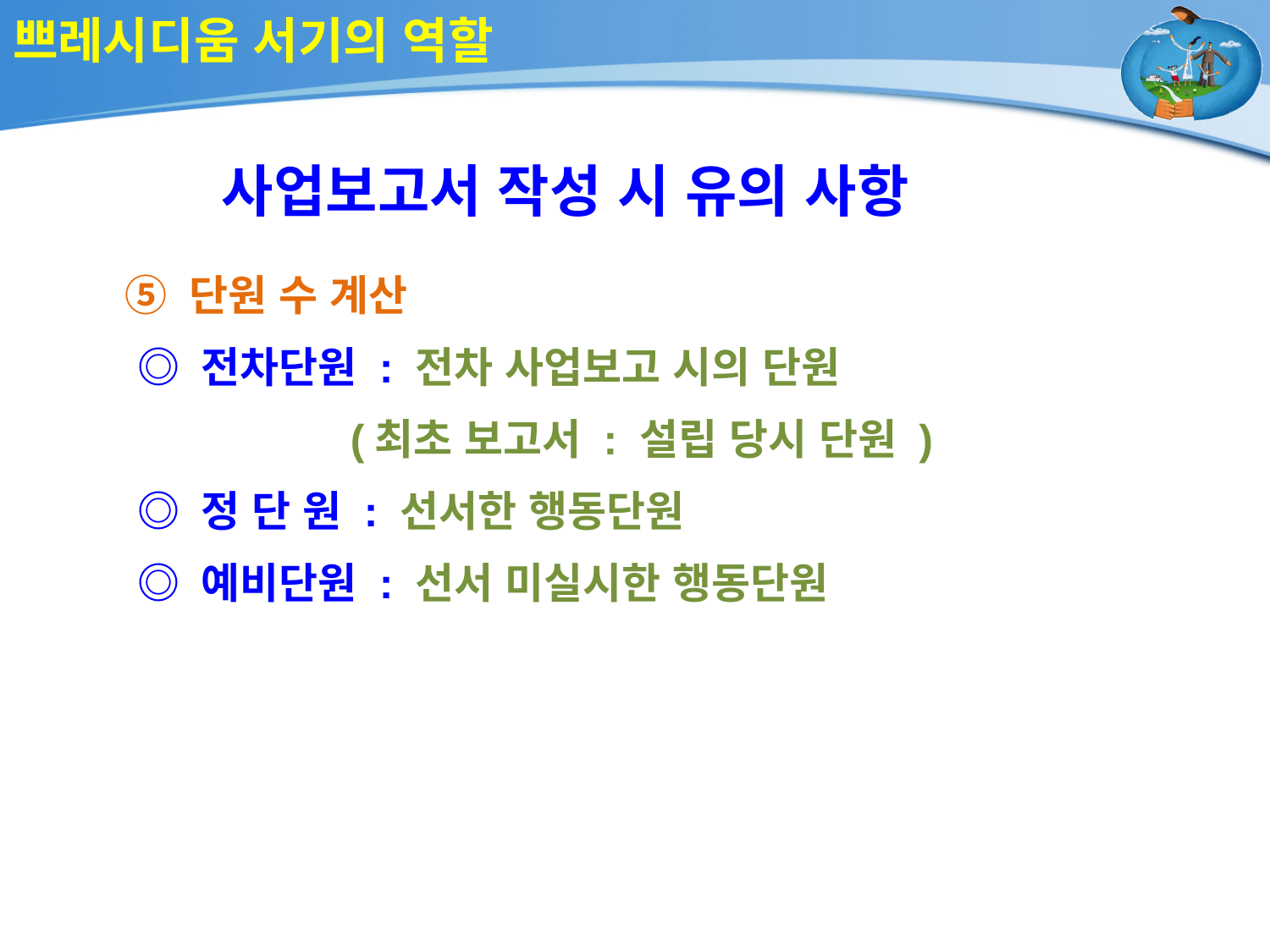

# 쁘레시디움 서기의 역할
사업보고서 작성 시 유의 사항
⑤ 단원 수 계산
 ◎ 전차단원 : 전차 사업보고 시의 단원
                   (최초 보고서 : 설립 당시 단원 )
 ◎ 정 단 원 : 선서한 행동단원
 ◎ 예비단원 : 선서 미실시한 행동단원